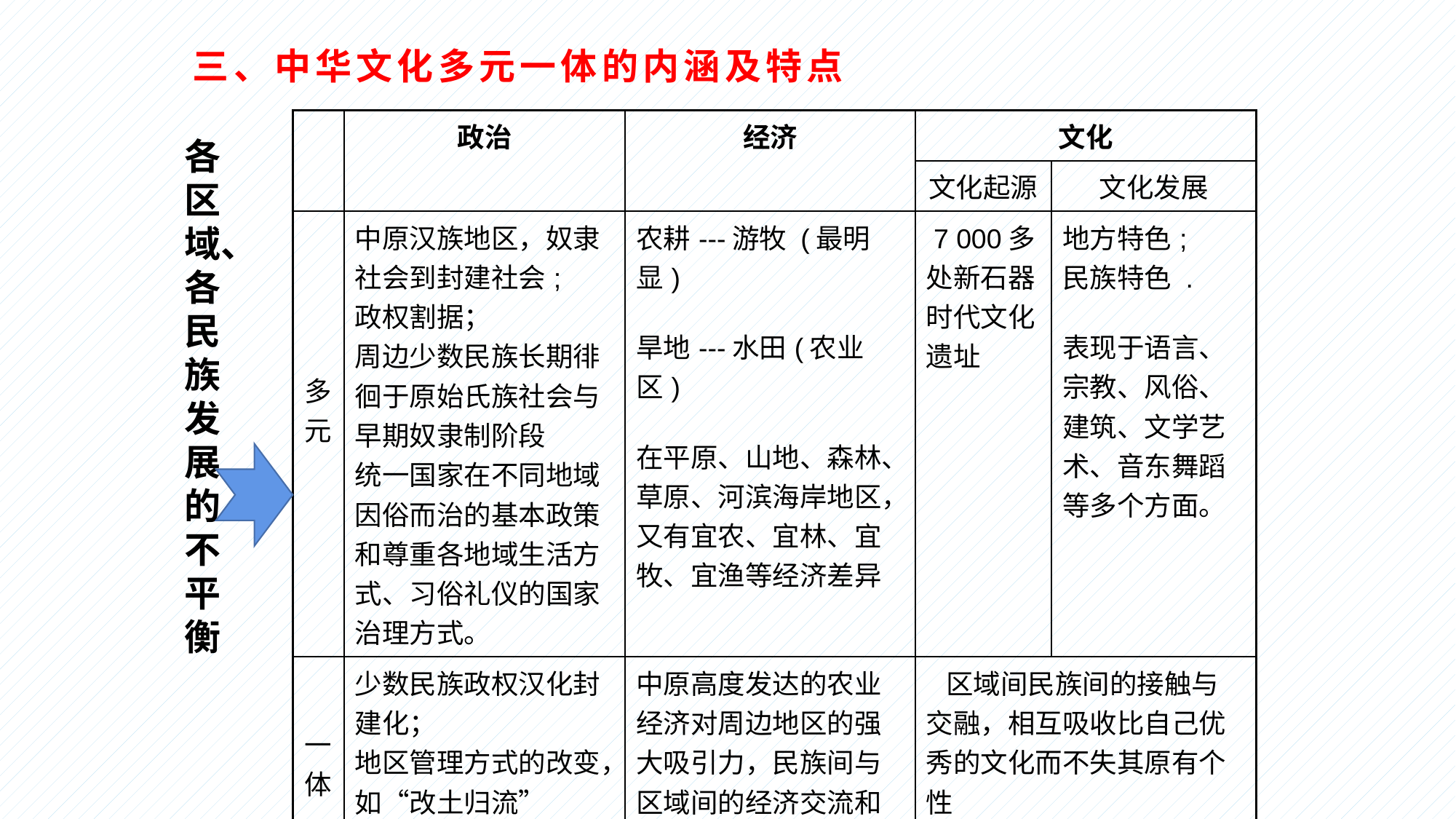

# 三、中华文化多元一体的内涵及特点
|  | 政治 | 经济 | 文化 |  |
| --- | --- | --- | --- | --- |
|  |  |  | 文化起源 | 文化发展 |
| 多元 | 中原汉族地区，奴隶社会到封建社会; 政权割据； 周边少数民族长期徘徊于原始氏族社会与早期奴隶制阶段 统一国家在不同地域因俗而治的基本政策和尊重各地域生活方式、习俗礼仪的国家治理方式。 | 农耕---游牧 (最明显) 旱地---水田(农业区) 在平原、山地、森林、草原、河滨海岸地区，又有宜农、宜林、宜牧、宜渔等经济差异 | 7 000多处新石器时代文化遗址 | 地方特色; 民族特色 . 表现于语言、宗教、风俗、建筑、文学艺术、音东舞蹈等多个方面。 |
| 一体 | 少数民族政权汉化封建化； 地区管理方式的改变，如“改土归流” | 中原高度发达的农业经济对周边地区的强大吸引力，民族间与区域间的经济交流和同步发展。 | 区域间民族间的接触与交融，相互吸收比自己优秀的文化而不失其原有个性 少数民族吸纳汉族文化; 汉族吸纳少数民族文化; 少数民族彼此吸纳 汉族中心 |  |
各区域、各民族发展的不平衡